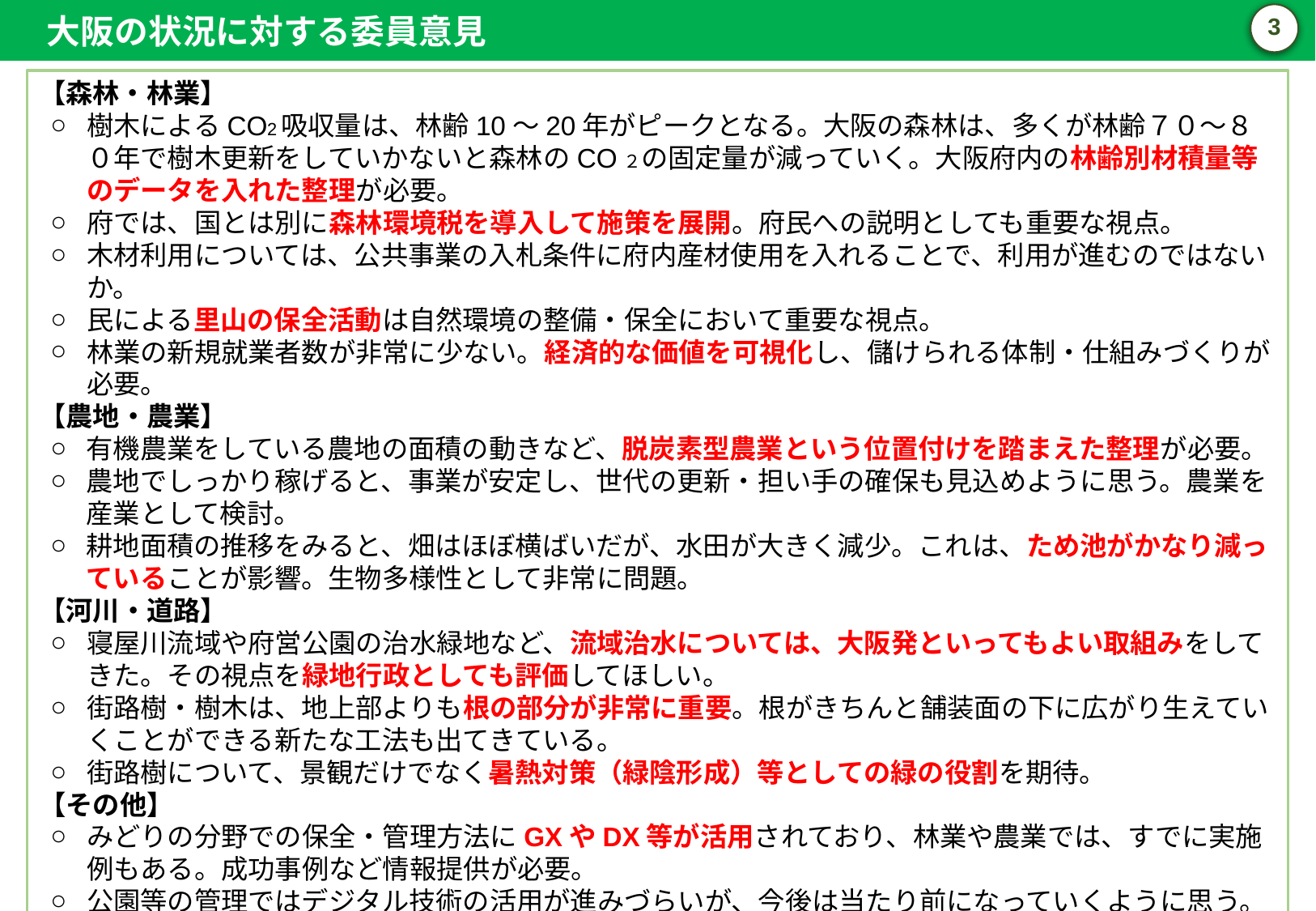

大阪の状況に対する委員意見
3
【森林・林業】
樹木によるCO2吸収量は、林齢10～20年がピークとなる。大阪の森林は、多くが林齢７０～８０年で樹木更新をしていかないと森林のCO２の固定量が減っていく。大阪府内の林齢別材積量等のデータを入れた整理が必要。
府では、国とは別に森林環境税を導入して施策を展開。府民への説明としても重要な視点。
木材利用については、公共事業の入札条件に府内産材使用を入れることで、利用が進むのではないか。
民による里山の保全活動は自然環境の整備・保全において重要な視点。
林業の新規就業者数が非常に少ない。経済的な価値を可視化し、儲けられる体制・仕組みづくりが必要。
【農地・農業】
有機農業をしている農地の面積の動きなど、脱炭素型農業という位置付けを踏まえた整理が必要。
農地でしっかり稼げると、事業が安定し、世代の更新・担い手の確保も見込めように思う。農業を産業として検討。
耕地面積の推移をみると、畑はほぼ横ばいだが、水田が大きく減少。これは、ため池がかなり減っていることが影響。生物多様性として非常に問題。
【河川・道路】
寝屋川流域や府営公園の治水緑地など、流域治水については、大阪発といってもよい取組みをしてきた。その視点を緑地行政としても評価してほしい。
街路樹・樹木は、地上部よりも根の部分が非常に重要。根がきちんと舗装面の下に広がり生えていくことができる新たな工法も出てきている。
街路樹について、景観だけでなく暑熱対策（緑陰形成）等としての緑の役割を期待。
【その他】
みどりの分野での保全・管理方法にGXやDX等が活用されており、林業や農業では、すでに実施例もある。成功事例など情報提供が必要。
公園等の管理ではデジタル技術の活用が進みづらいが、今後は当たり前になっていくように思う。
コミュニティガーデンや建物の屋上など、農地以外での農業の展開についても捉えていく視点が重要。